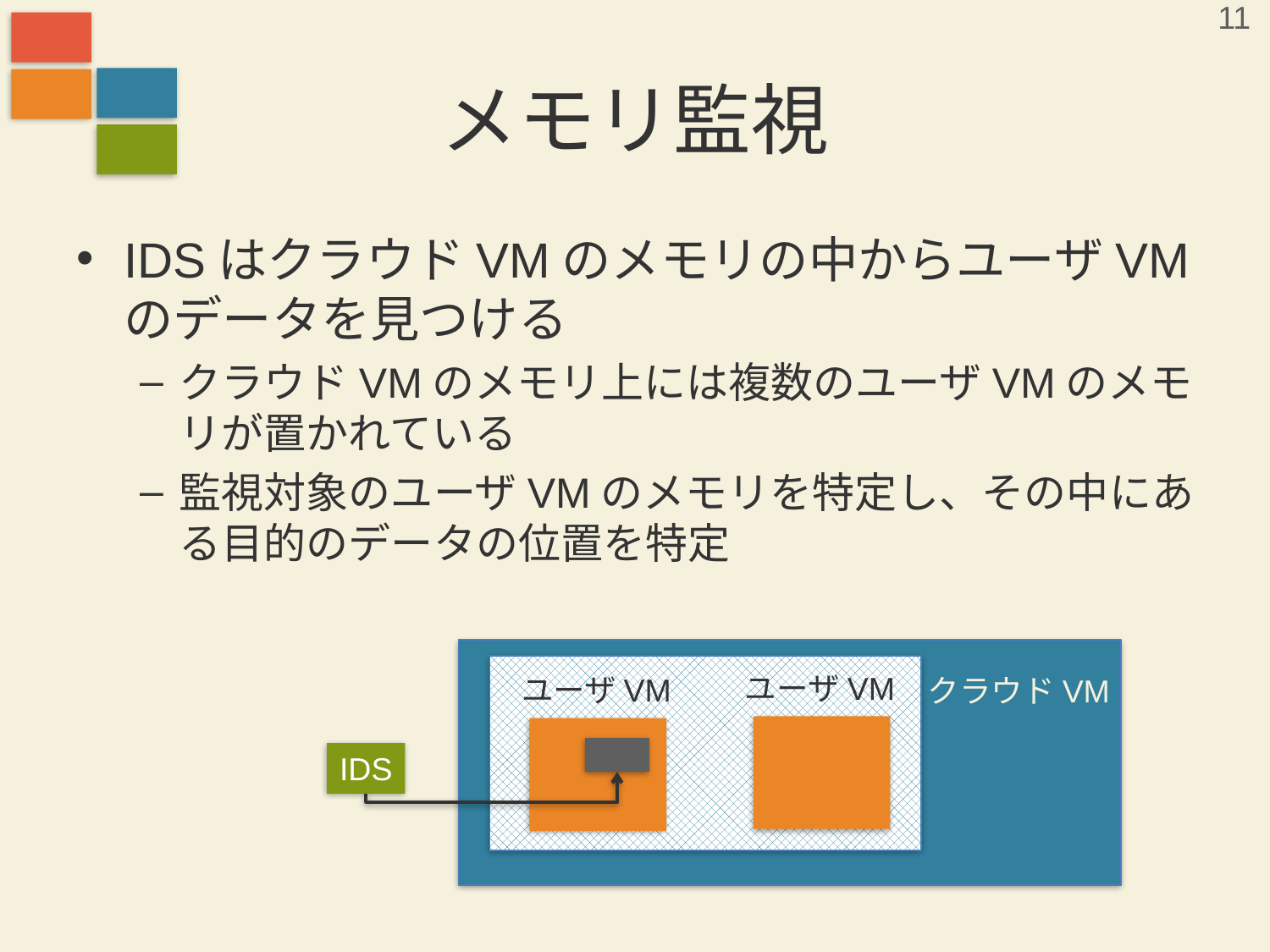

11
# メモリ監視
IDSはクラウドVMのメモリの中からユーザVMのデータを見つける
クラウドVMのメモリ上には複数のユーザVMのメモリが置かれている
監視対象のユーザVMのメモリを特定し、その中にある目的のデータの位置を特定

ユーザVM
ユーザVM
クラウドVM

IDS